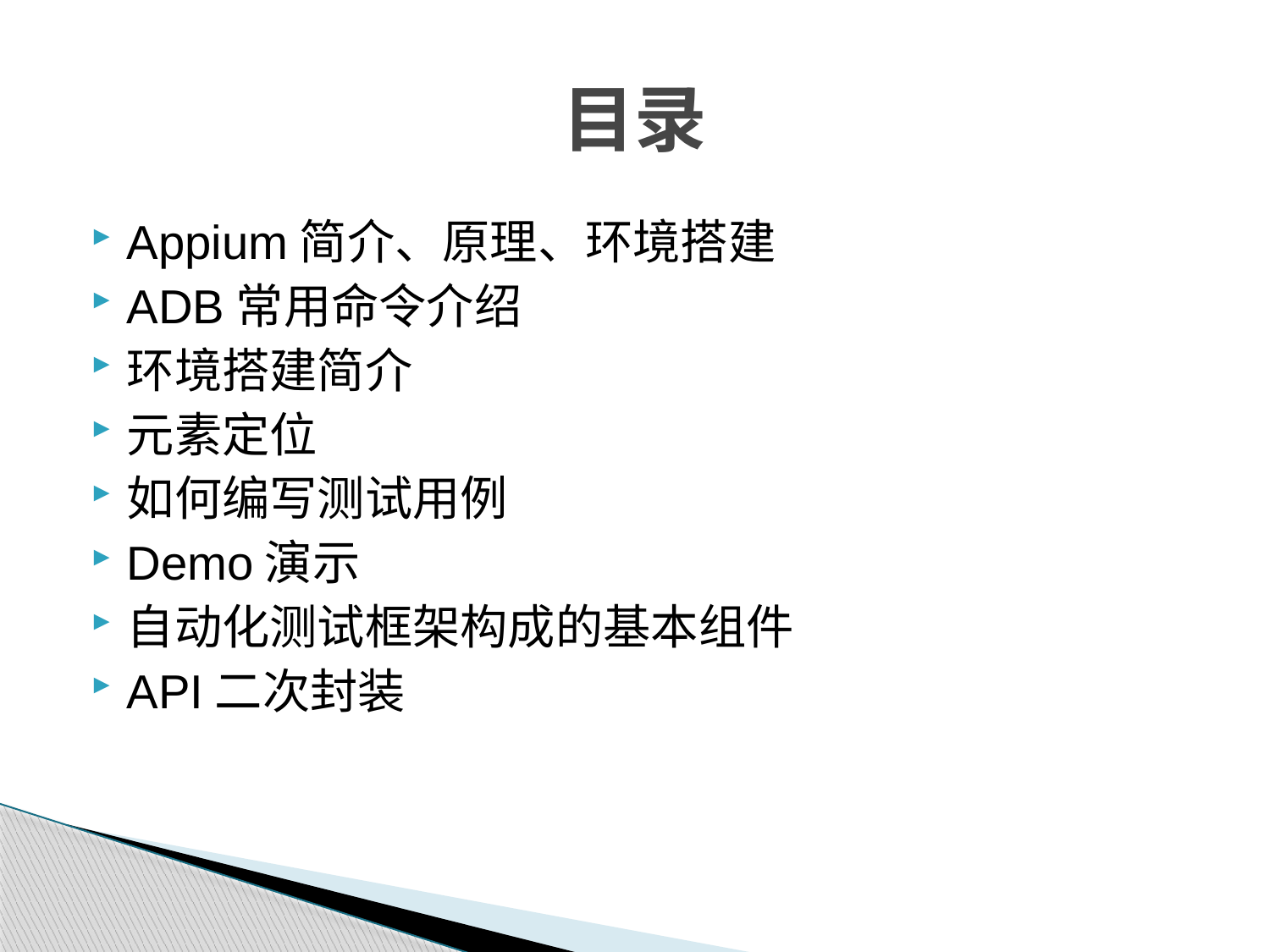

# 目录
Appium简介、原理、环境搭建
ADB常用命令介绍
环境搭建简介
元素定位
如何编写测试用例
Demo演示
自动化测试框架构成的基本组件
API二次封装